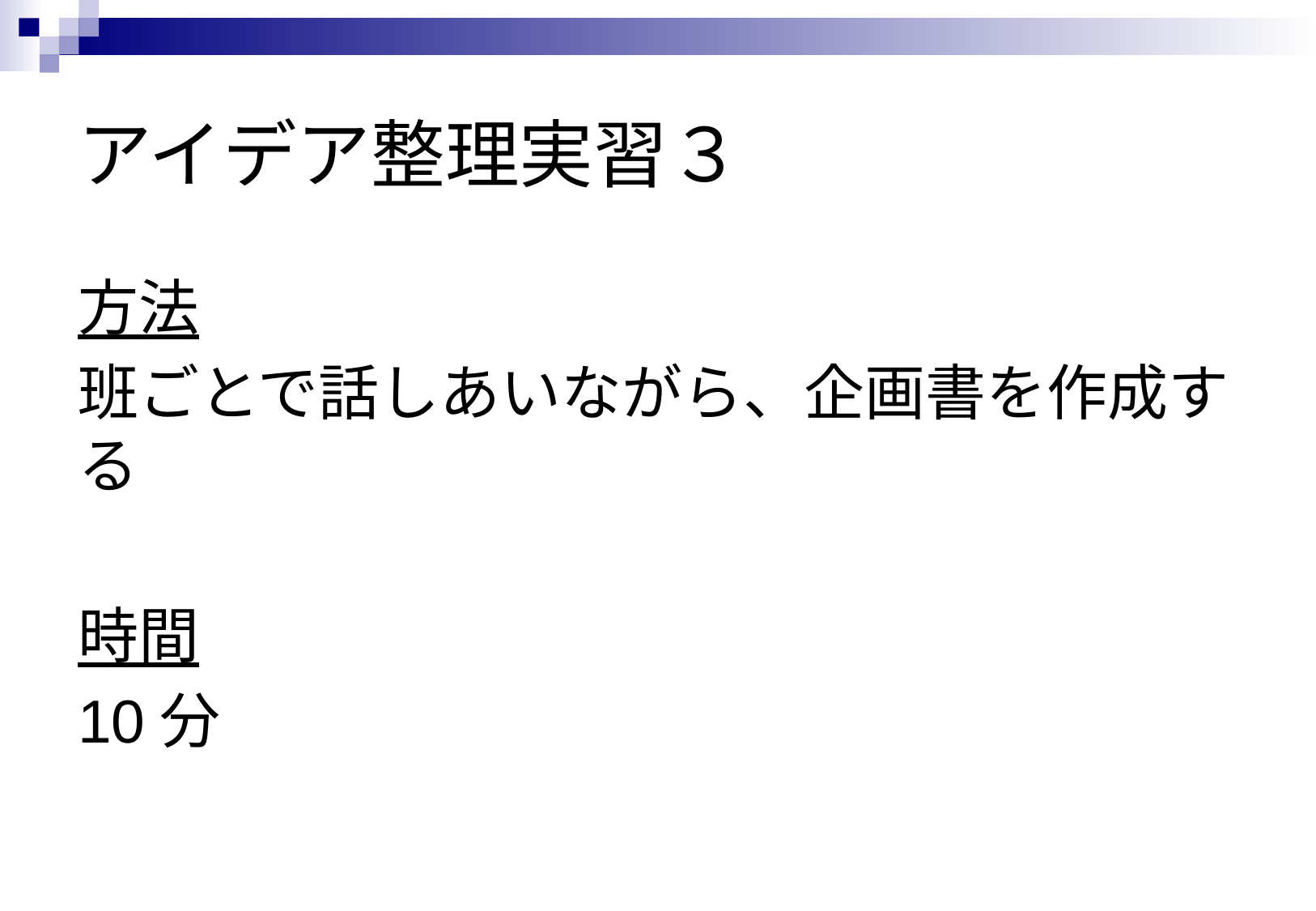

# アイデア整理実習３
方法
班ごとで話しあいながら、企画書を作成する

時間
10分